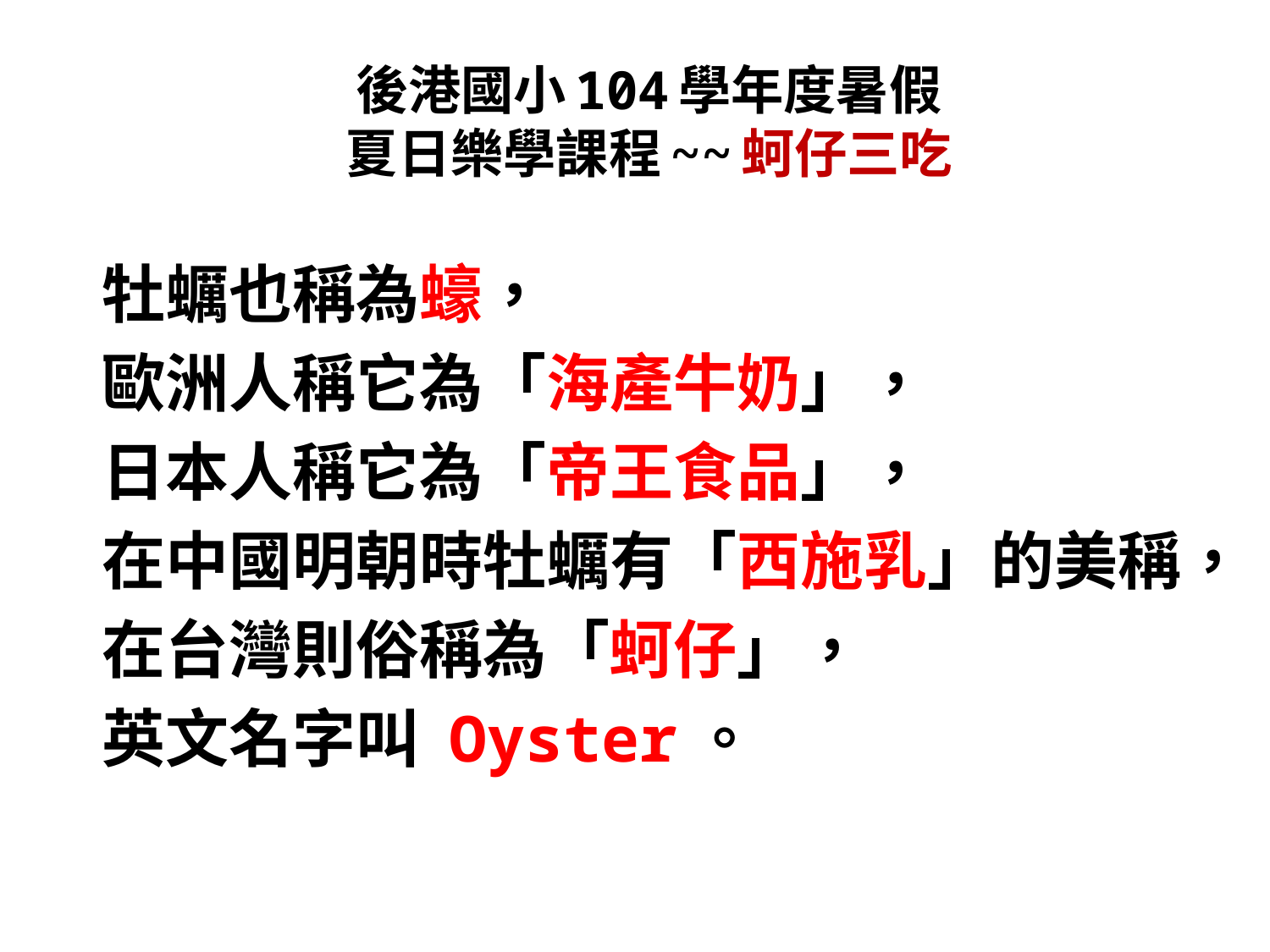

# 後港國小104學年度暑假 夏日樂學課程~~蚵仔三吃
牡蠣也稱為蠔，
歐洲人稱它為「海產牛奶」，
日本人稱它為「帝王食品」，
在中國明朝時牡蠣有「西施乳」的美稱，
在台灣則俗稱為「蚵仔」，
英文名字叫 Oyster。